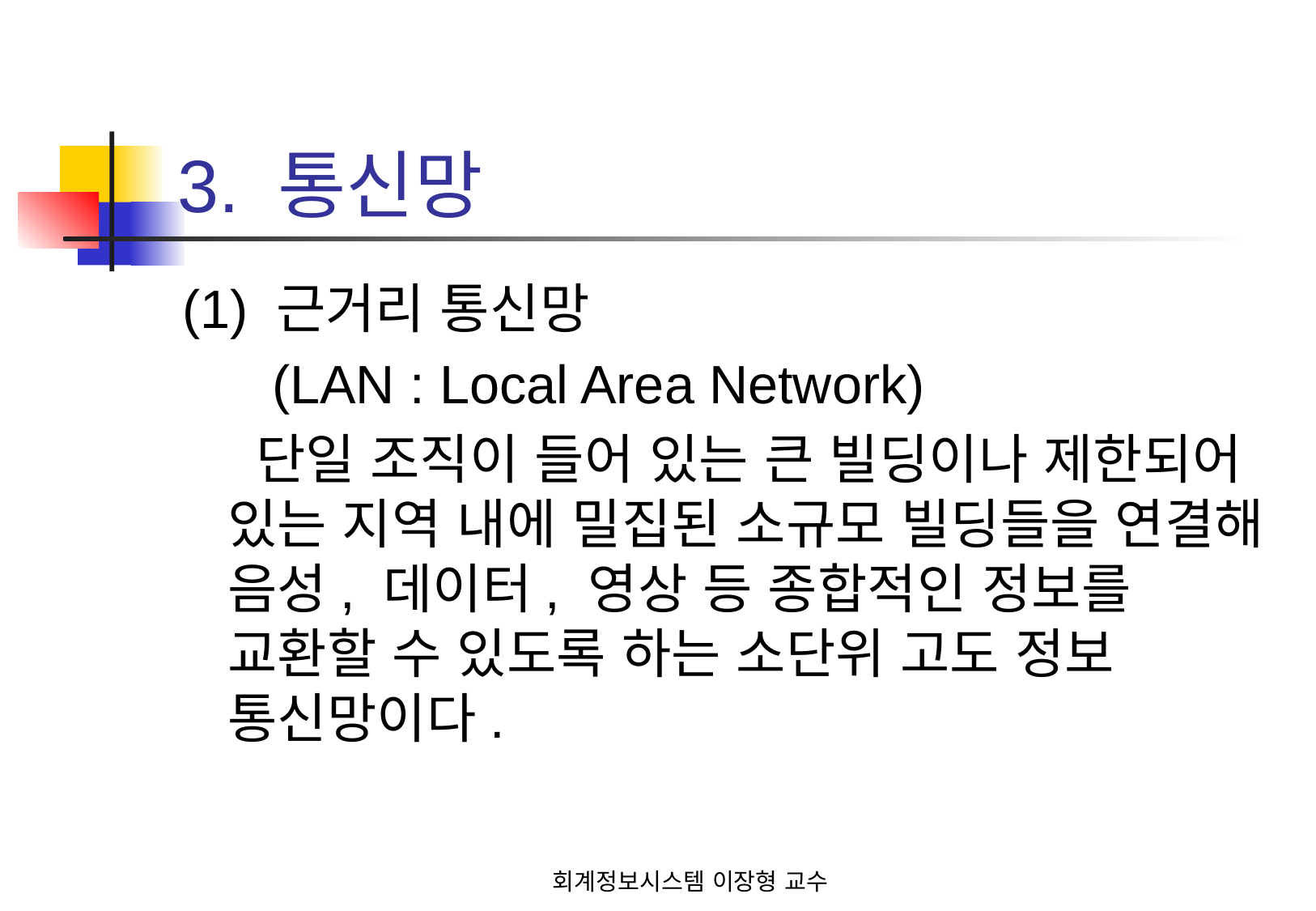

# 3. 통신망
(1) 근거리 통신망
      (LAN : Local Area Network)
    단일 조직이 들어 있는 큰 빌딩이나 제한되어 있는 지역 내에 밀집된 소규모 빌딩들을 연결해 음성, 데이터, 영상 등 종합적인 정보를 교환할 수 있도록 하는 소단위 고도 정보 통신망이다.
회계정보시스템 이장형 교수